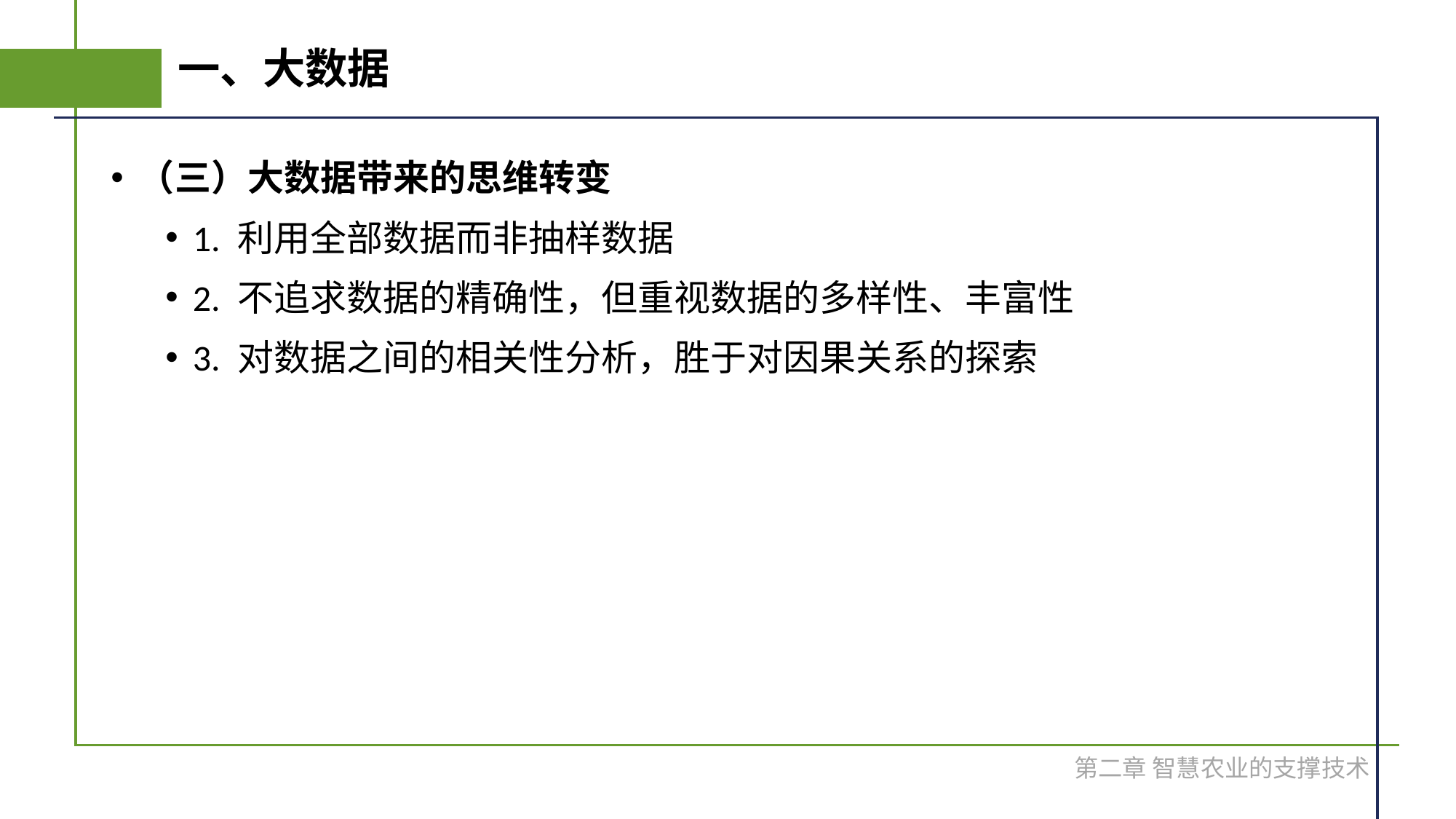

# 一、大数据
（三）大数据带来的思维转变
1. 利用全部数据而非抽样数据
2. 不追求数据的精确性，但重视数据的多样性、丰富性
3. 对数据之间的相关性分析，胜于对因果关系的探索

第二章 智慧农业的支撑技术